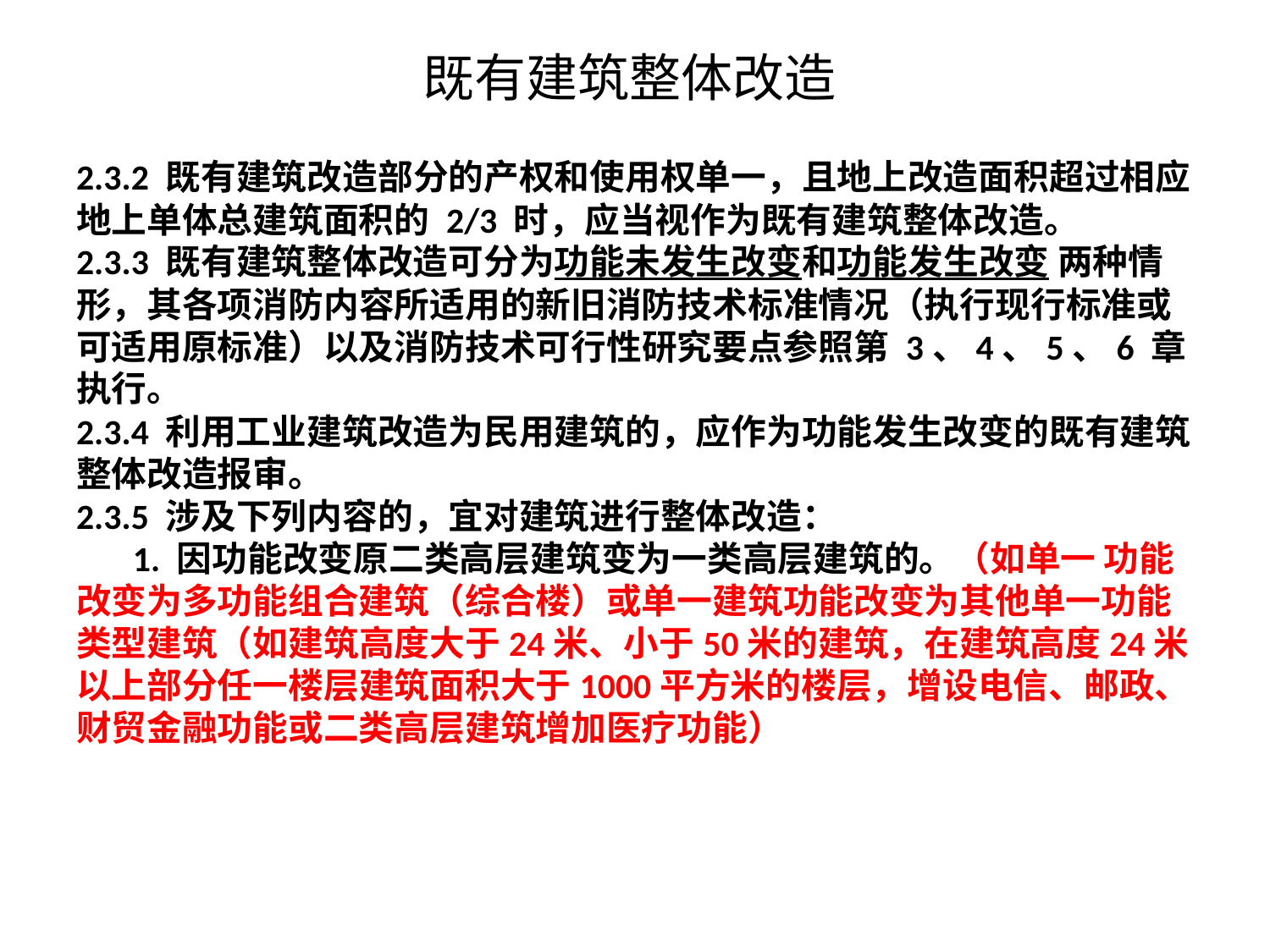

# 既有建筑整体改造
2.3.2 既有建筑改造部分的产权和使用权单一，且地上改造面积超过相应地上单体总建筑面积的 2/3 时，应当视作为既有建筑整体改造。
2.3.3 既有建筑整体改造可分为功能未发生改变和功能发生改变 两种情形，其各项消防内容所适用的新旧消防技术标准情况（执行现行标准或可适用原标准）以及消防技术可行性研究要点参照第 3、4、5、6 章执行。
2.3.4 利用工业建筑改造为民用建筑的，应作为功能发生改变的既有建筑整体改造报审。
2.3.5 涉及下列内容的，宜对建筑进行整体改造：
      1. 因功能改变原二类高层建筑变为一类高层建筑的。（如单一 功能改变为多功能组合建筑（综合楼）或单一建筑功能改变为其他单一功能类型建筑（如建筑高度大于24米、小于50米的建筑，在建筑高度24米以上部分任一楼层建筑面积大于1000平方米的楼层，增设电信、邮政、财贸金融功能或二类高层建筑增加医疗功能）